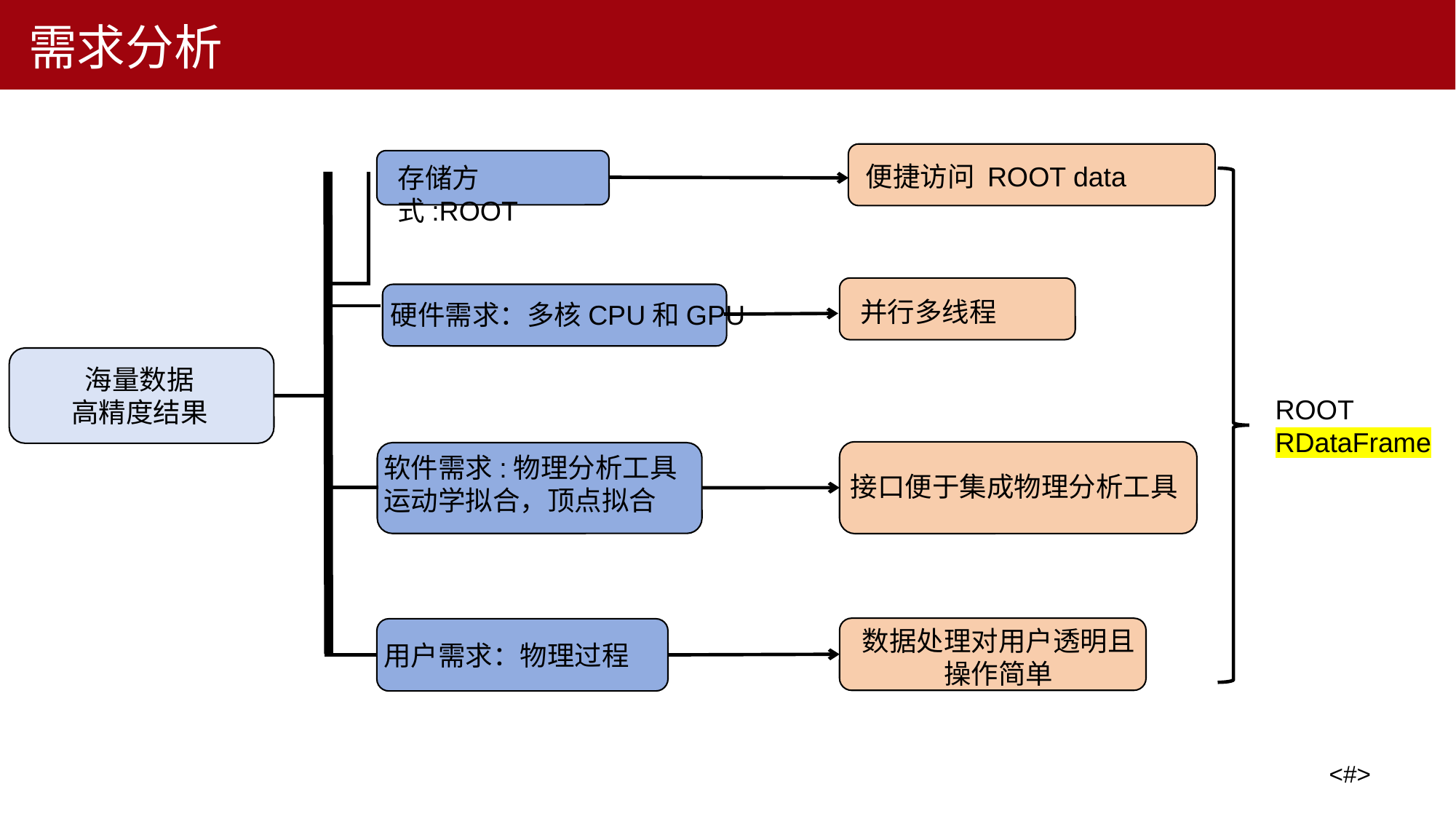

需求分析

便捷访问 ROOT data
存储方式:ROOT

并行多线程

硬件需求：多核CPU和GPU

海量数据
高精度结果

接口便于集成物理分析工具

软件需求:物理分析工具
运动学拟合，顶点拟合

数据处理对用户透明且操作简单

用户需求：物理过程

ROOT
RDataFrame
25